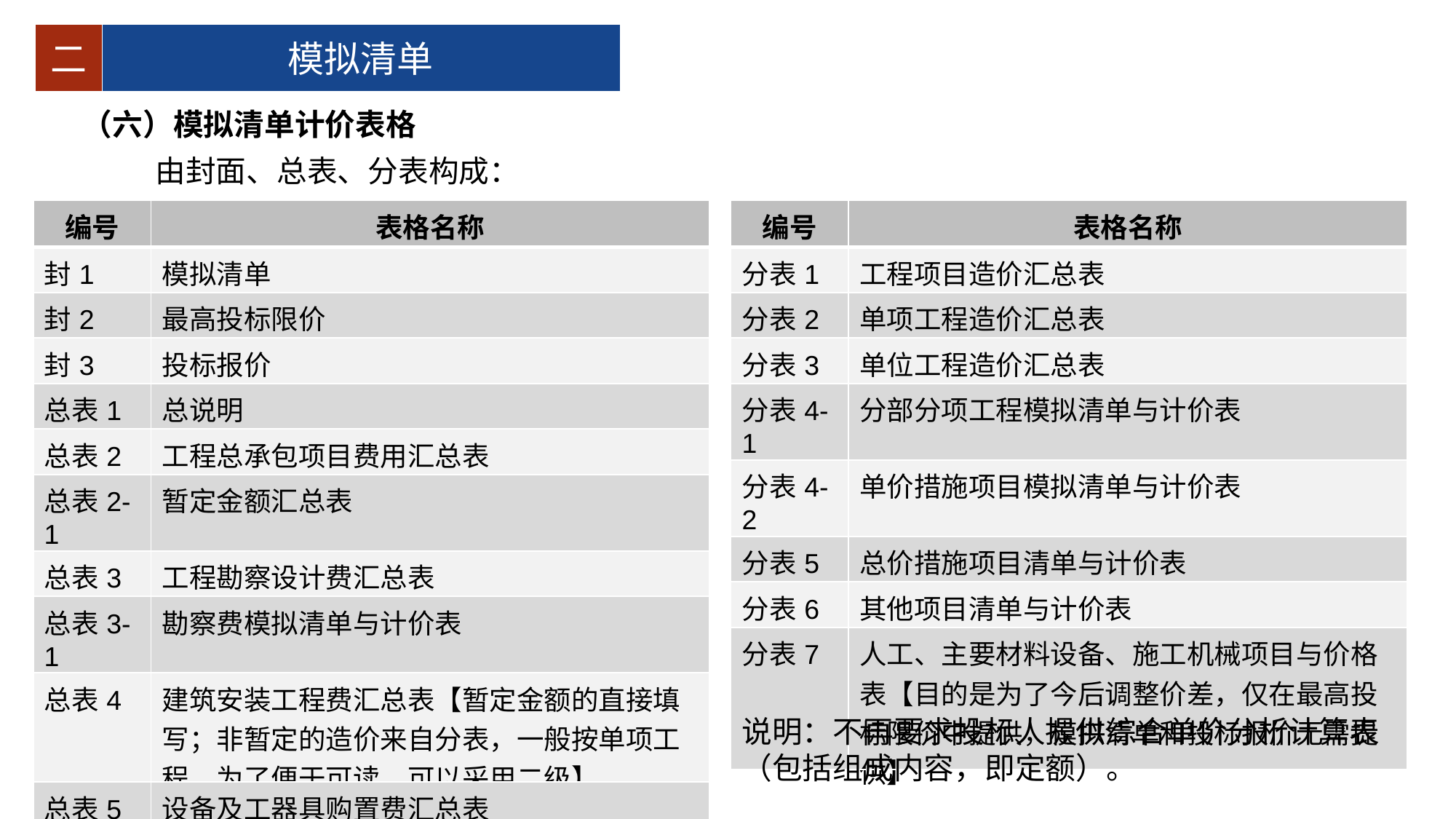

二
模拟清单
（六）模拟清单计价表格
由封面、总表、分表构成：
| 编号 | 表格名称 |
| --- | --- |
| 封1 | 模拟清单 |
| 封2 | 最高投标限价 |
| 封3 | 投标报价 |
| 总表1 | 总说明 |
| 总表2 | 工程总承包项目费用汇总表 |
| 总表2-1 | 暂定金额汇总表 |
| 总表3 | 工程勘察设计费汇总表 |
| 总表3-1 | 勘察费模拟清单与计价表 |
| 总表4 | 建筑安装工程费汇总表【暂定金额的直接填写；非暂定的造价来自分表，一般按单项工程，为了便于可读，可以采用二级】 |
| 总表5 | 设备及工器具购置费汇总表 |
| 总表6 | 工程建设其他费汇总表 |
| 编号 | 表格名称 |
| --- | --- |
| 分表1 | 工程项目造价汇总表 |
| 分表2 | 单项工程造价汇总表 |
| 分表3 | 单位工程造价汇总表 |
| 分表4-1 | 分部分项工程模拟清单与计价表 |
| 分表4-2 | 单价措施项目模拟清单与计价表 |
| 分表5 | 总价措施项目清单与计价表 |
| 分表6 | 其他项目清单与计价表 |
| 分表7 | 人工、主要材料设备、施工机械项目与价格表【目的是为了今后调整价差，仅在最高投标限价中提供，模拟清单和投标报价无需提供】 |
说明：不再要求投标人提供综合单价分析计算表（包括组成内容，即定额）。